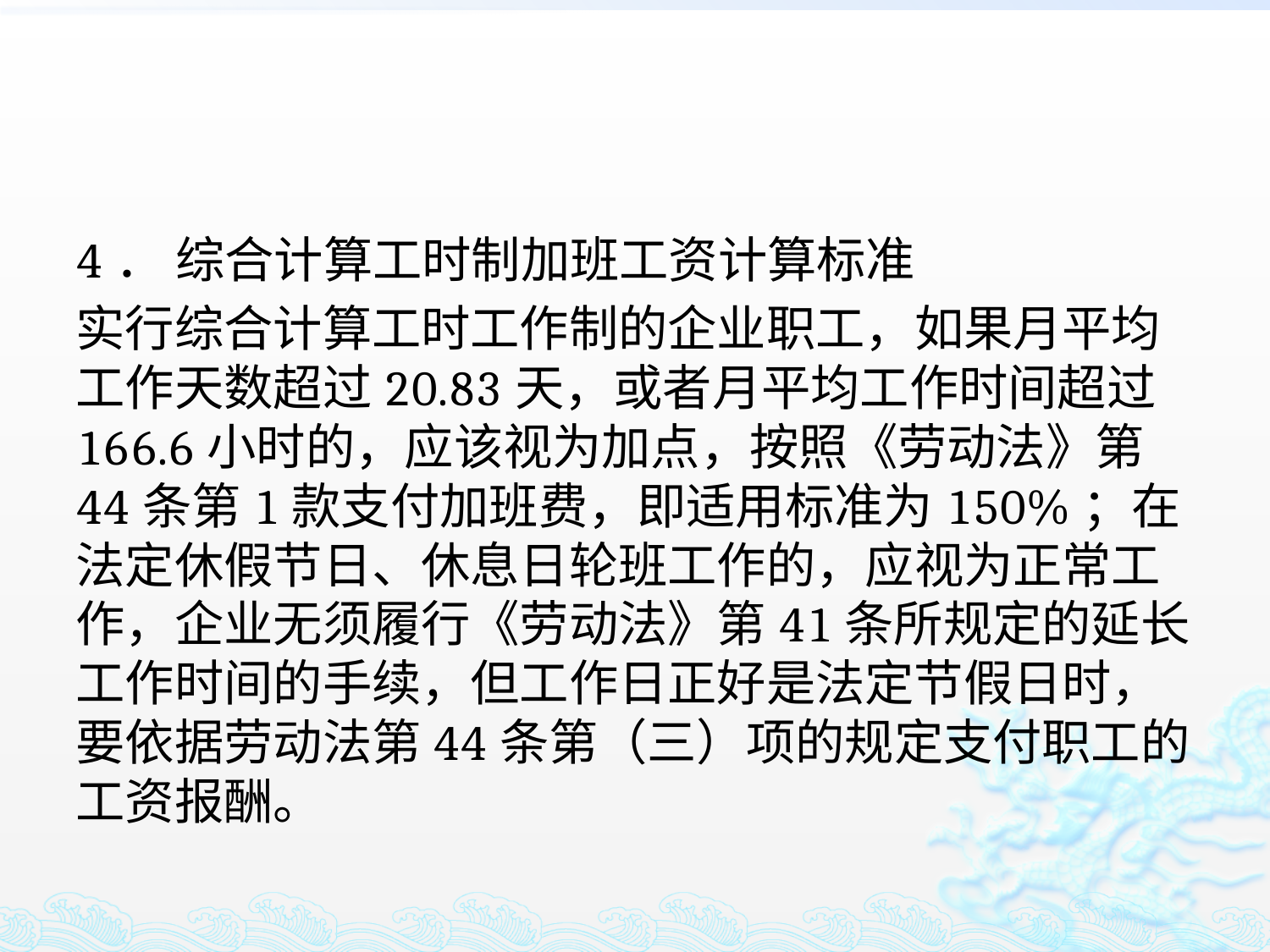

#
4． 综合计算工时制加班工资计算标准
实行综合计算工时工作制的企业职工，如果月平均工作天数超过20.83天，或者月平均工作时间超过166.6小时的，应该视为加点，按照《劳动法》第44条第1款支付加班费，即适用标准为150%；在法定休假节日、休息日轮班工作的，应视为正常工作，企业无须履行《劳动法》第41条所规定的延长工作时间的手续，但工作日正好是法定节假日时，要依据劳动法第44条第（三）项的规定支付职工的工资报酬。